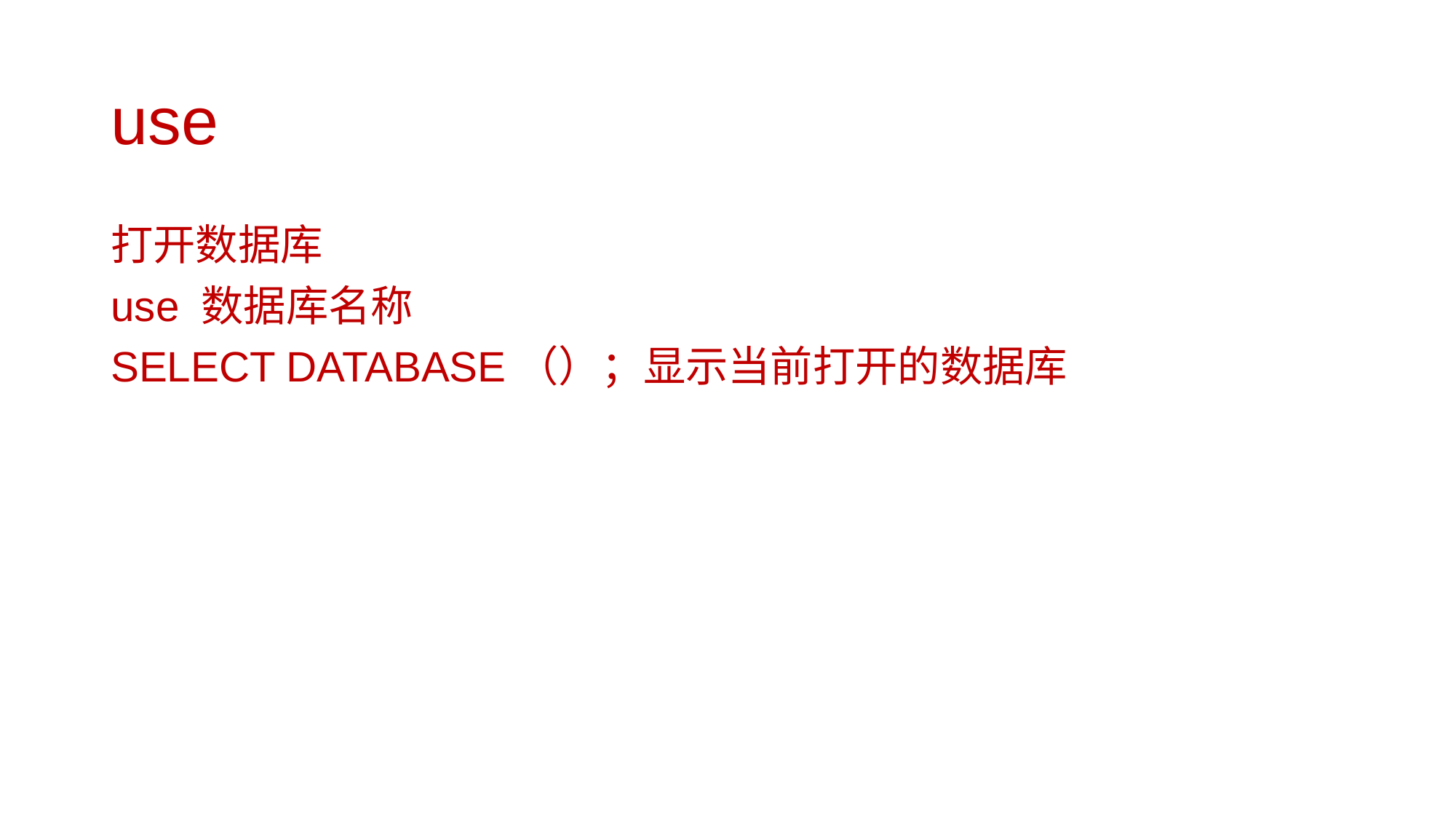

# use
打开数据库
use 数据库名称
SELECT DATABASE（）；显示当前打开的数据库